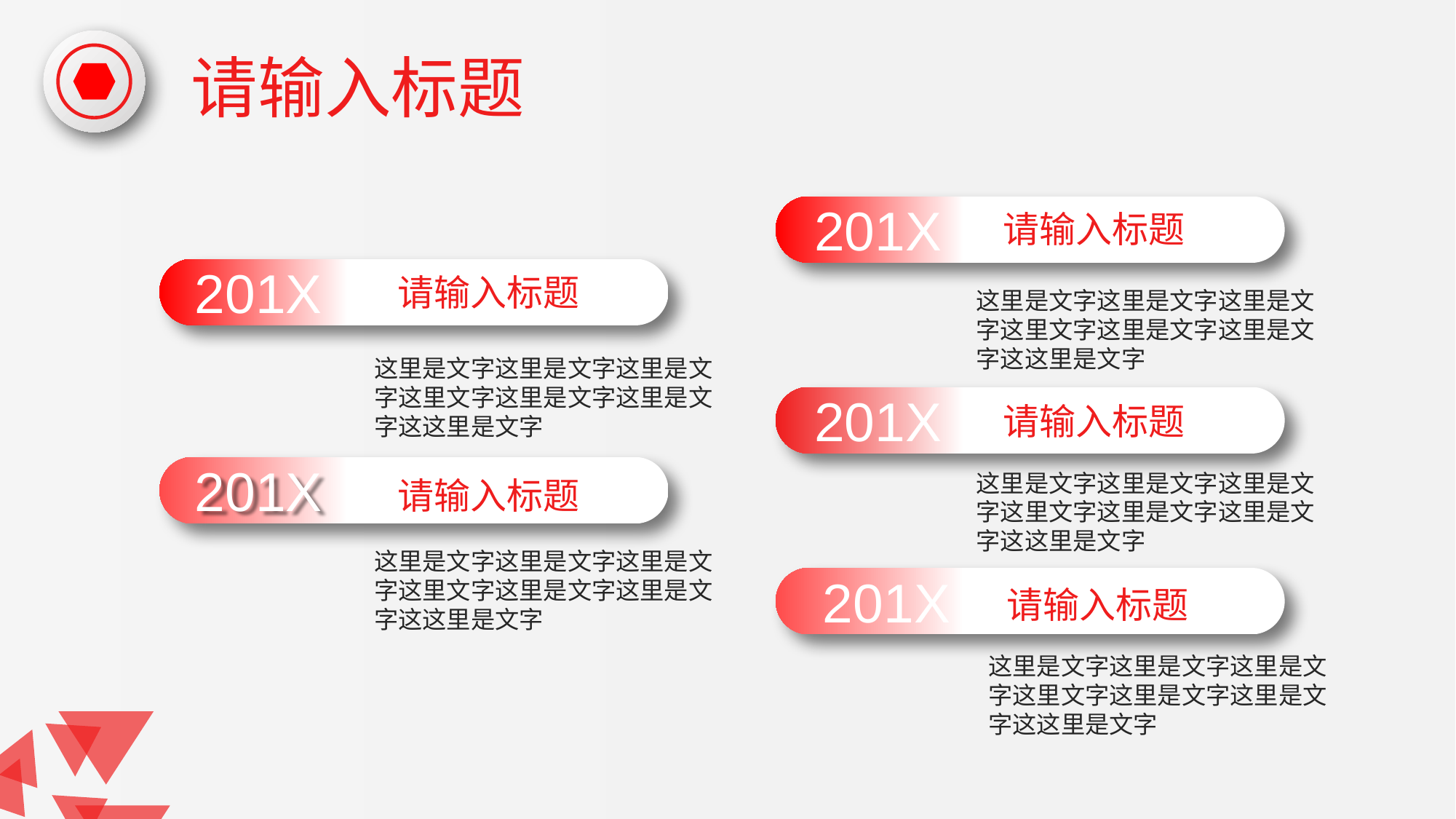

请输入标题

201X

请输入标题
201X

请输入标题
这里是文字这里是文字这里是文字这里文字这里是文字这里是文字这这里是文字
这里是文字这里是文字这里是文字这里文字这里是文字这里是文字这这里是文字
201X

请输入标题
201X

这里是文字这里是文字这里是文字这里文字这里是文字这里是文字这这里是文字
请输入标题
这里是文字这里是文字这里是文字这里文字这里是文字这里是文字这这里是文字
201X

请输入标题
这里是文字这里是文字这里是文字这里文字这里是文字这里是文字这这里是文字